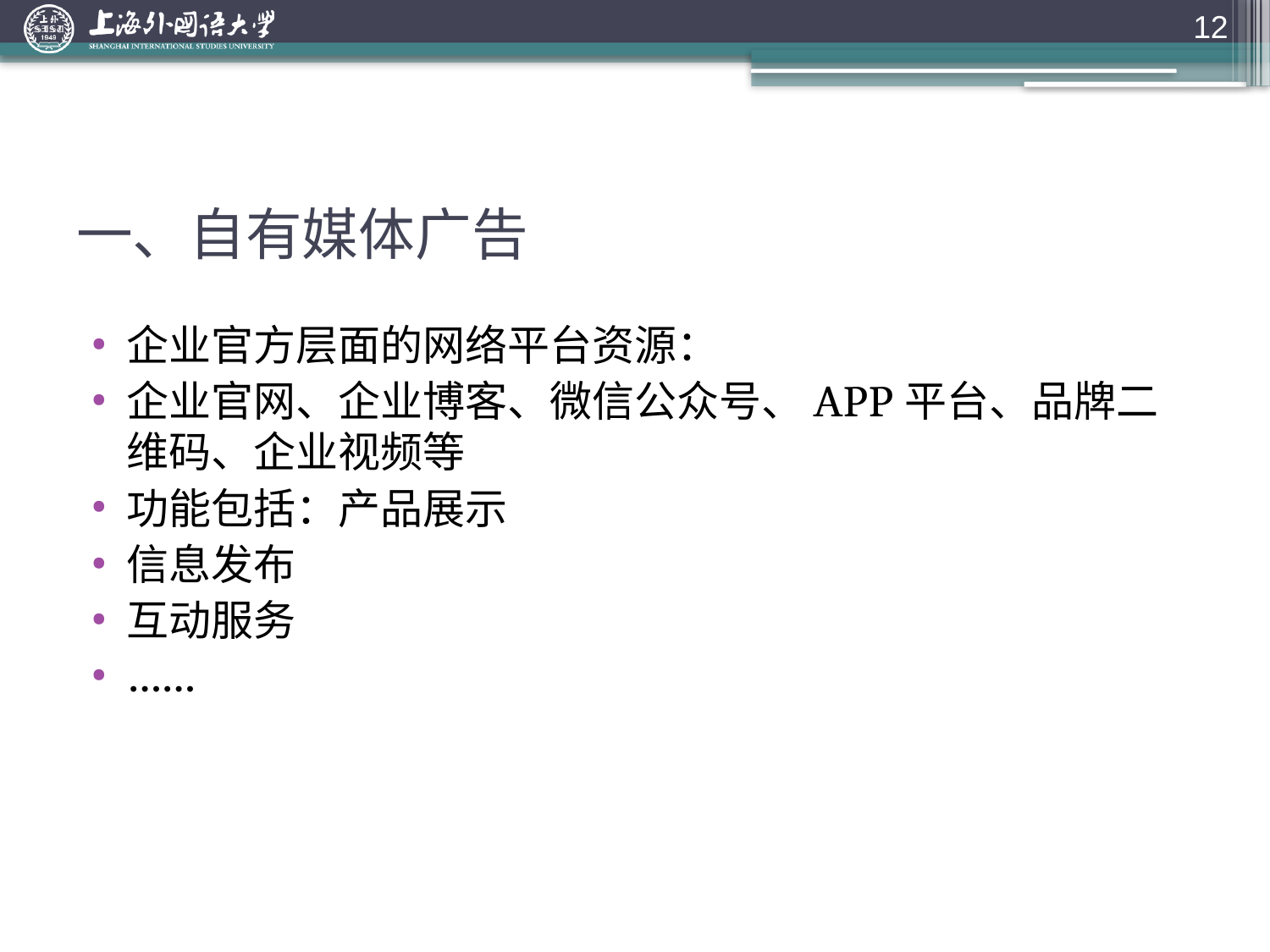

12
# 一、自有媒体广告
企业官方层面的网络平台资源：
企业官网、企业博客、微信公众号、APP平台、品牌二维码、企业视频等
功能包括：产品展示
信息发布
互动服务
……